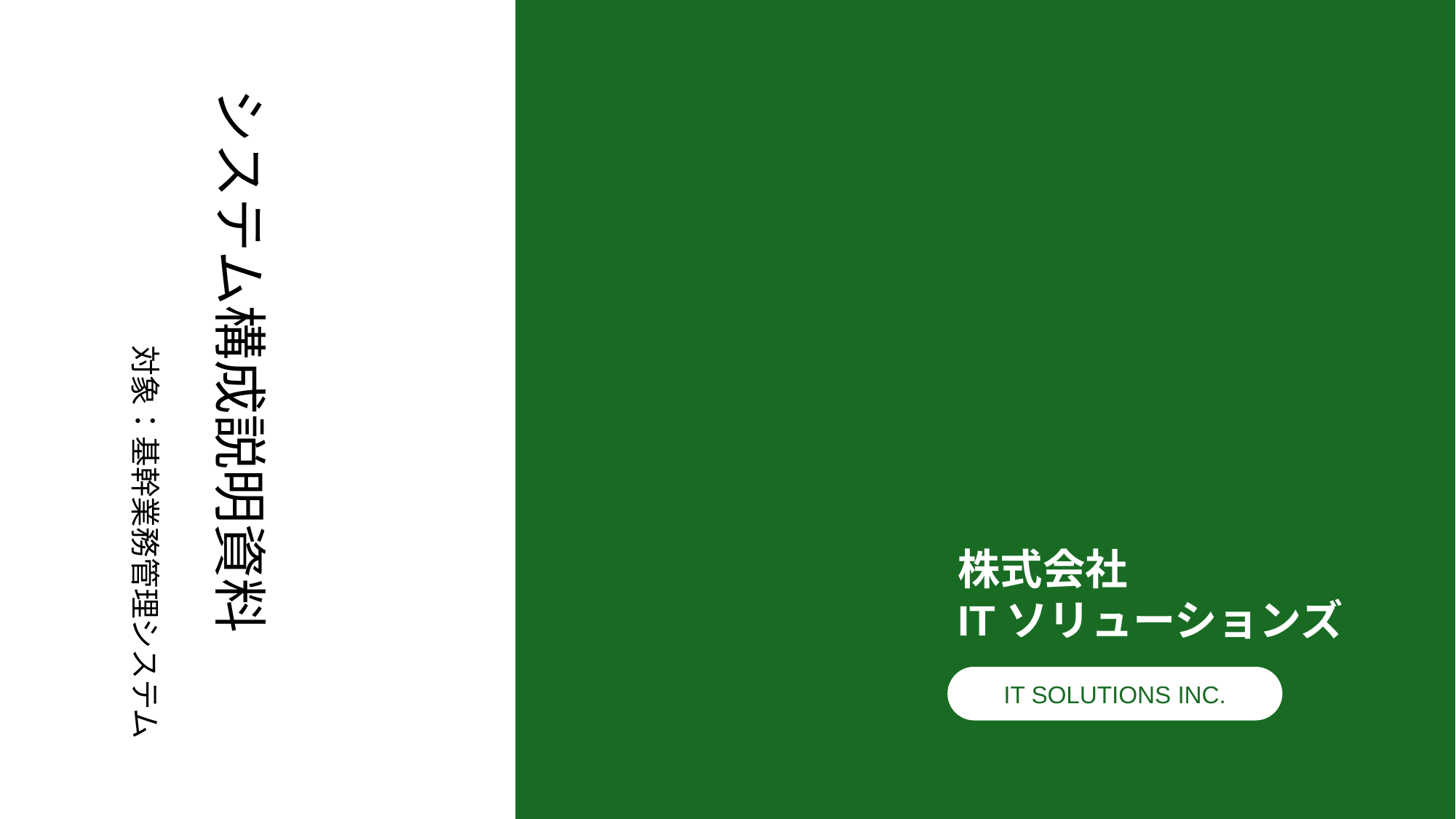

システム構成説明資料
対象：基幹業務管理システム
株式会社
ITソリューションズ
IT SOLUTIONS INC.